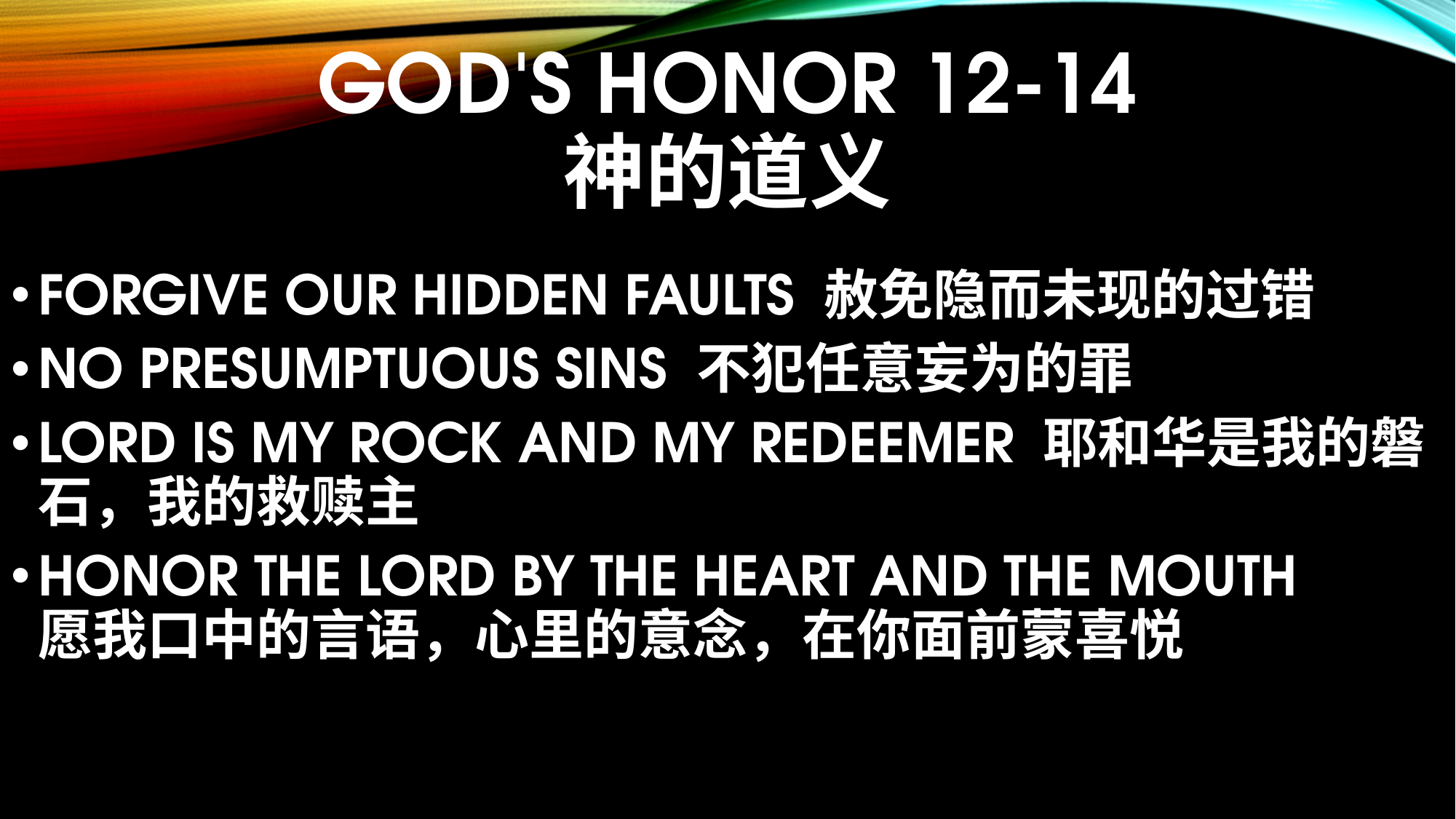

# GOD'S HONOR 12-14 神的道义
FORGIVE OUR HIDDEN FAULTS 赦免隐而未现的过错
NO PRESUMPTUOUS SINS 不犯任意妄为的罪
LORD IS MY ROCK AND MY REDEEMER 耶和华是我的磐石，我的救赎主
HONOR THE LORD BY THE HEART AND THE MOUTH      愿我口中的言语，心里的意念，在你面前蒙喜悦